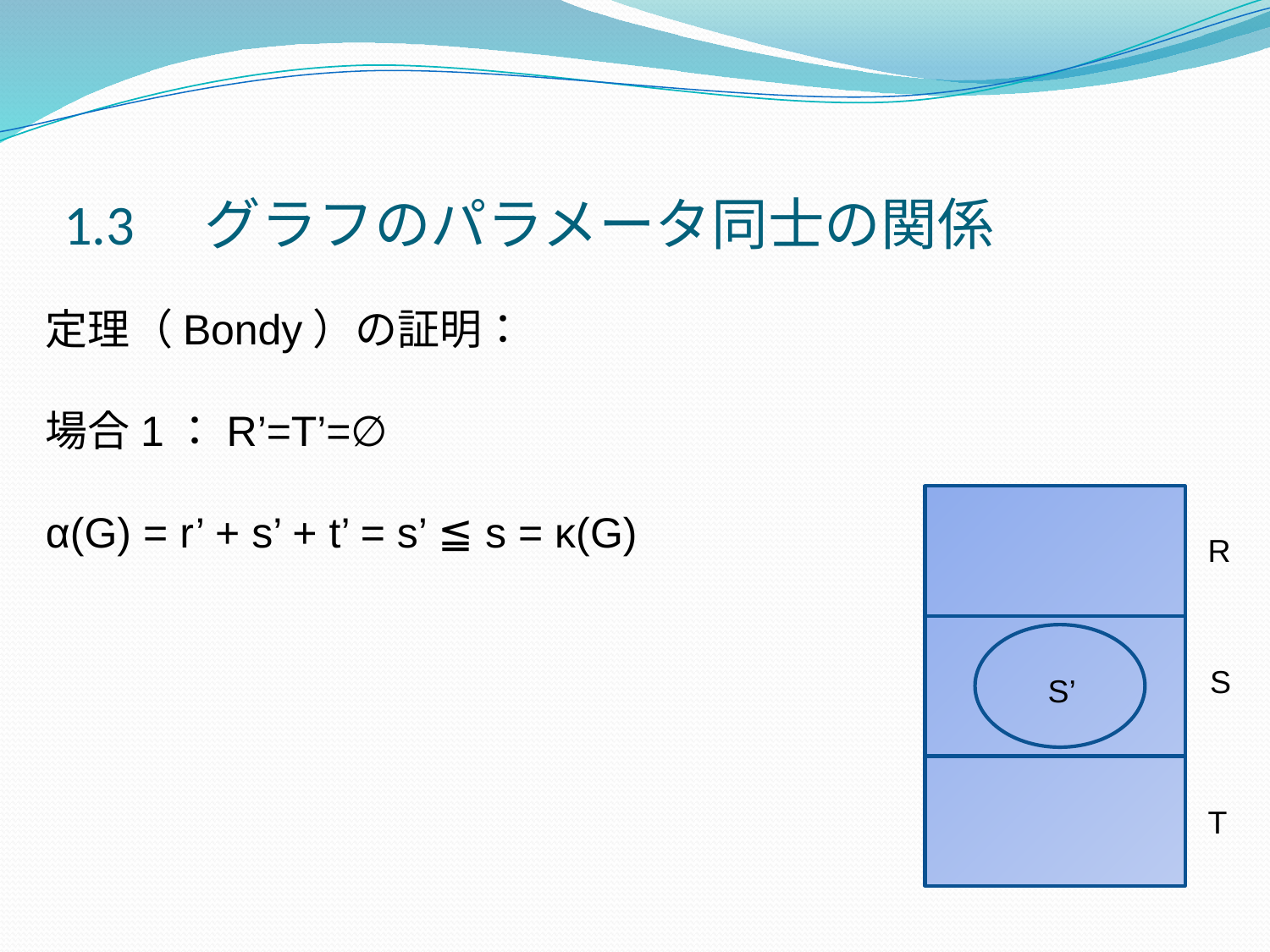

# 1.3　グラフのパラメータ同士の関係
定理（Bondy）の証明：

場合1：R’=T’=∅

α(G) = r’ + s’ + t’ = s’ ≦ s = κ(G)

R

S
S’
T